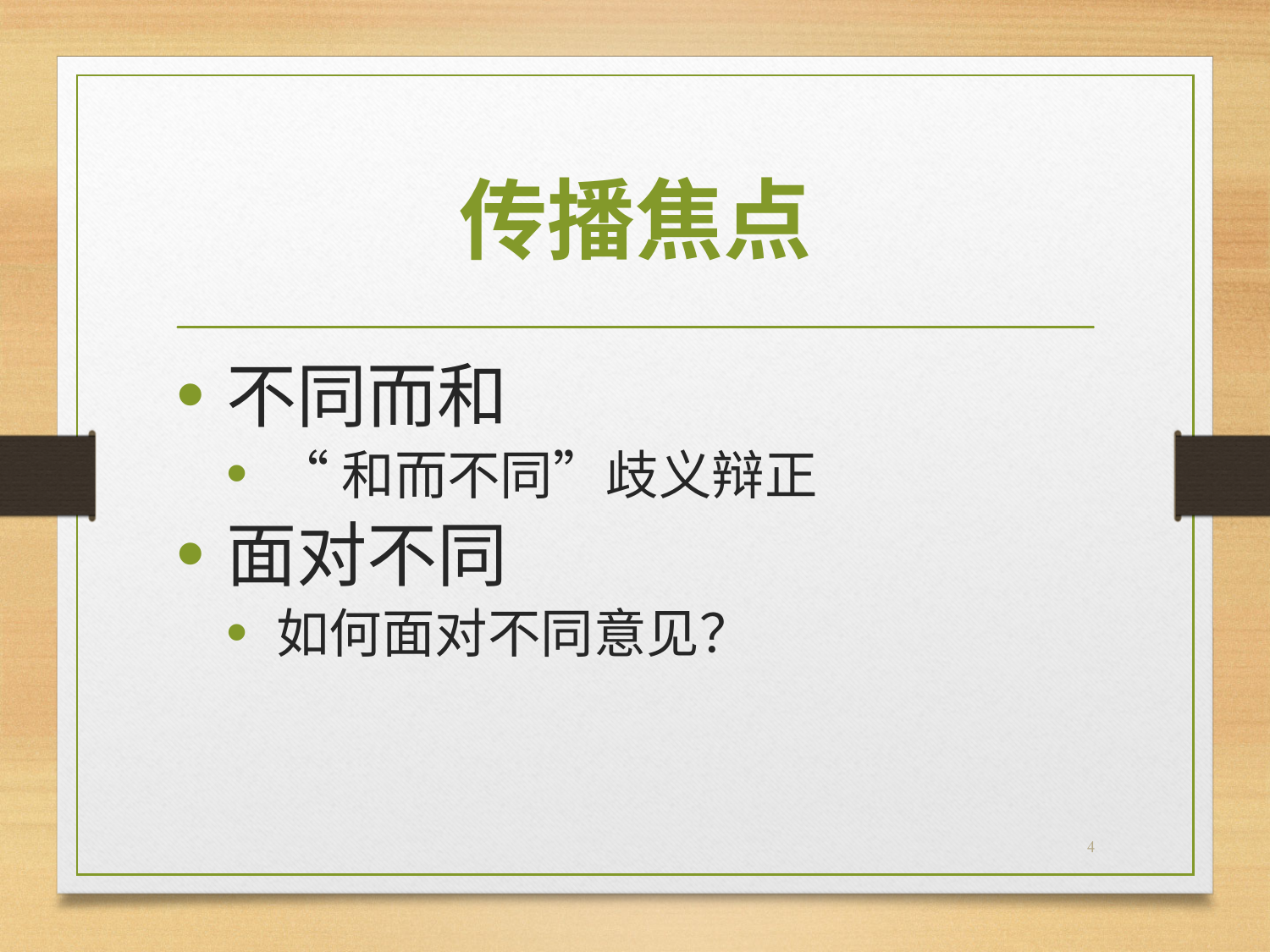

# 传播焦点
不同而和
“和而不同”歧义辩正
面对不同
如何面对不同意见？

4